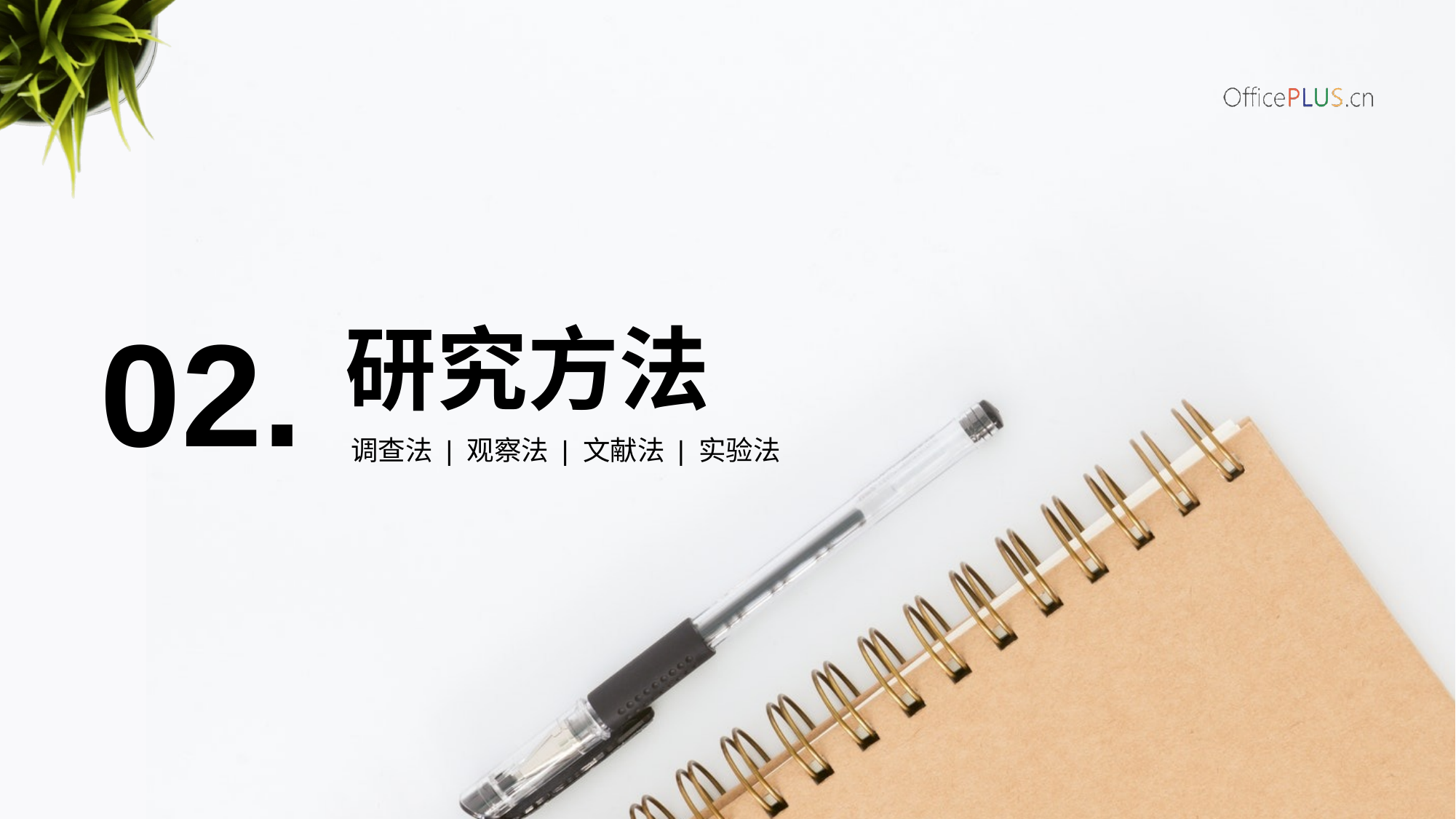

02.
研究方法
调查法 | 观察法 | 文献法 | 实验法